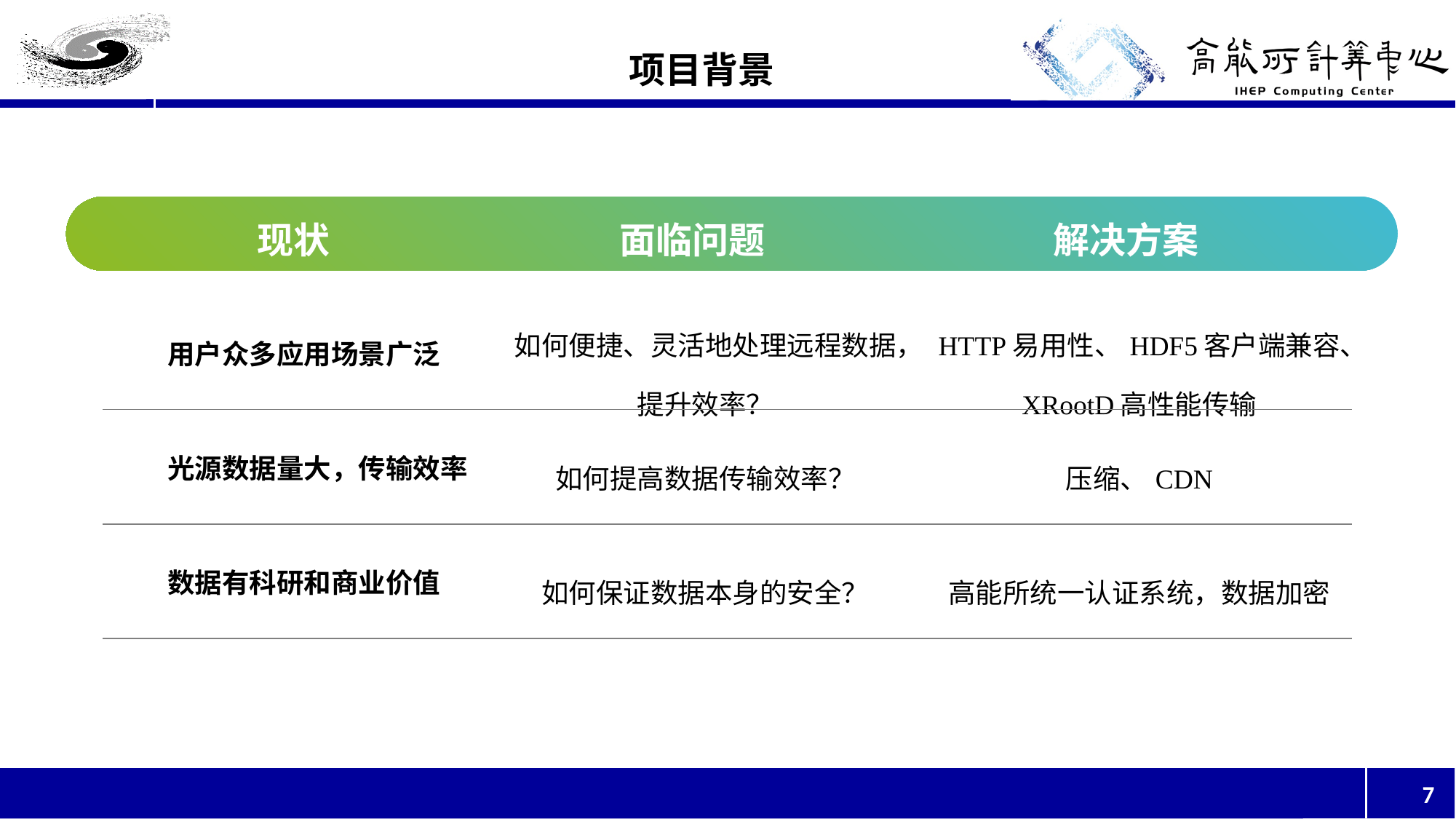

项目背景
| 现状 | 面临问题 | 解决方案 |
| --- | --- | --- |
| 用户众多应用场景广泛 | 如何便捷、灵活地处理远程数据，提升效率？ | HTTP易用性、HDF5客户端兼容、XRootD高性能传输 |
| 光源数据量大，传输效率 | 如何提高数据传输效率？ | 压缩、CDN |
| 数据有科研和商业价值 | 如何保证数据本身的安全？ | 高能所统一认证系统，数据加密 |